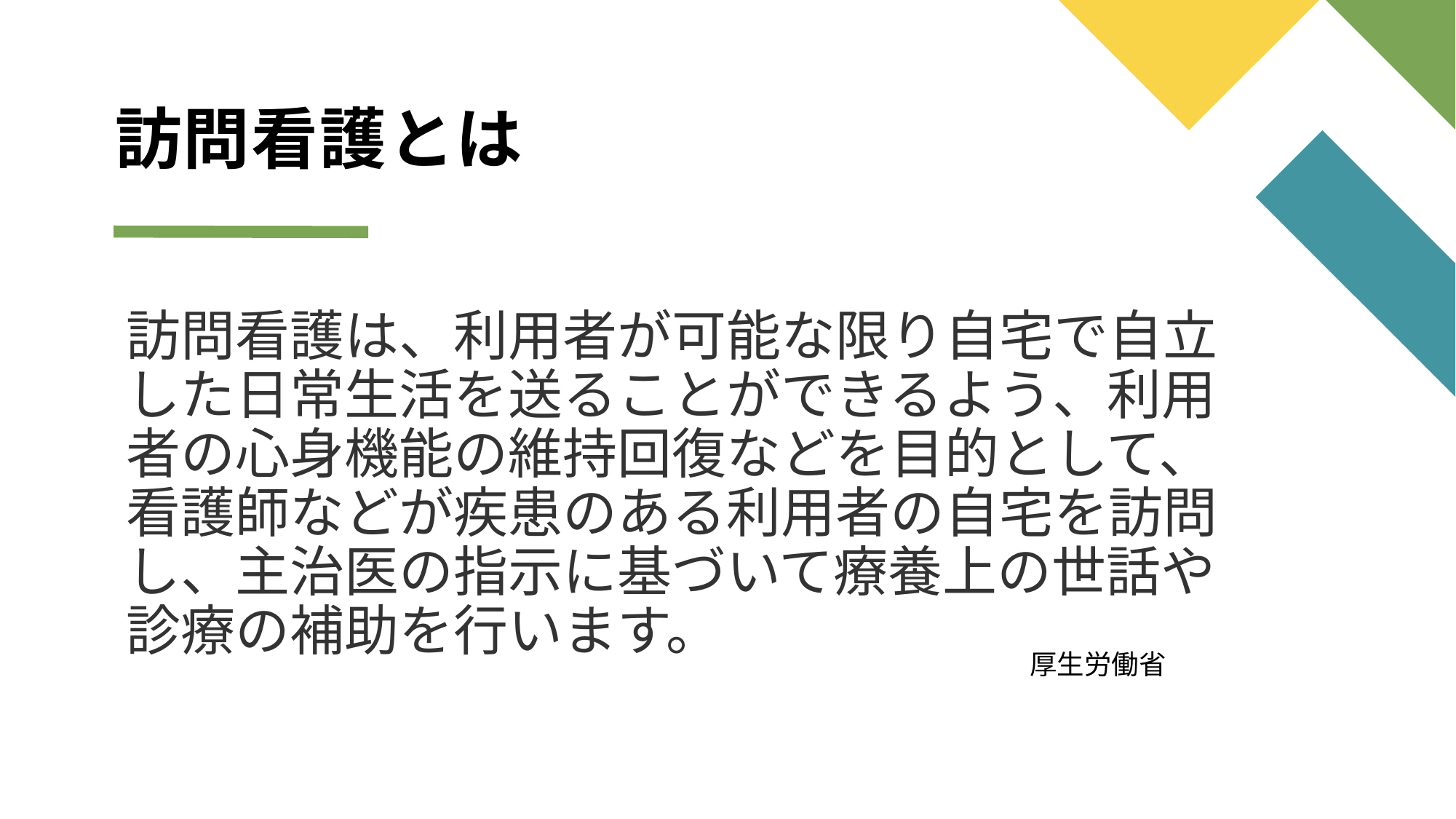

# 訪問看護とは
訪問看護は、利用者が可能な限り自宅で自立した日常生活を送ることができるよう、利用者の心身機能の維持回復などを目的として、看護師などが疾患のある利用者の自宅を訪問し、主治医の指示に基づいて療養上の世話や診療の補助を行います。

厚生労働省